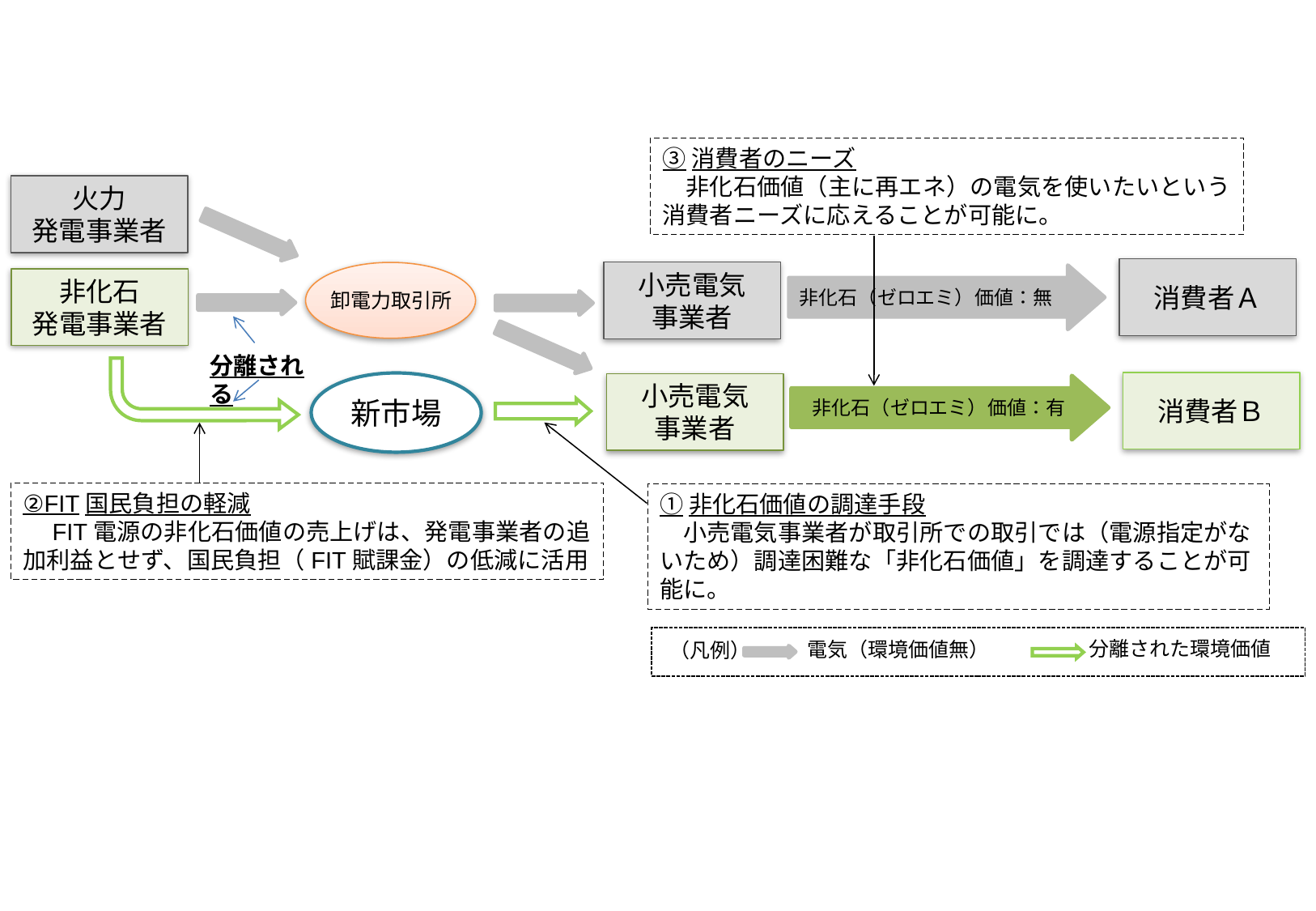

③消費者のニーズ
　非化石価値（主に再エネ）の電気を使いたいという消費者ニーズに応えることが可能に。
火力
発電事業者

消費者Ａ
小売電気
事業者
卸電力取引所
非化石（ゼロエミ）価値：無
非化石
発電事業者

分離される

消費者Ｂ
新市場
小売電気
事業者
非化石（ゼロエミ）価値：有

②FIT国民負担の軽減
　FIT電源の非化石価値の売上げは、発電事業者の追加利益とせず、国民負担（FIT賦課金）の低減に活用
①非化石価値の調達手段
　小売電気事業者が取引所での取引では（電源指定がないため）調達困難な「非化石価値」を調達することが可能に。

分離された環境価値
電気（環境価値無）
（凡例）